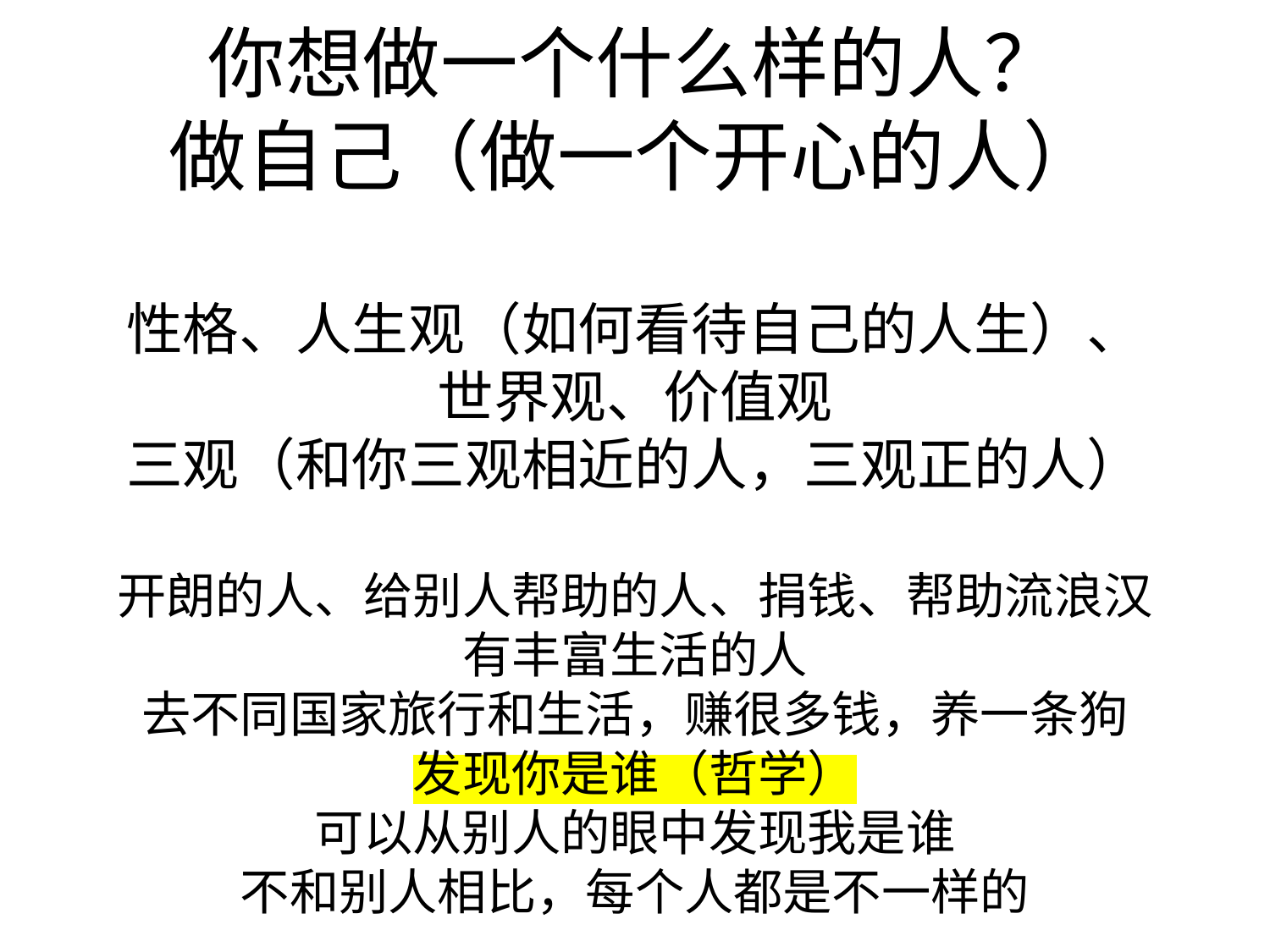

# 你想做一个什么样的人？ 做自己（做一个开心的人） 性格、人生观（如何看待自己的人生）、世界观、价值观 三观（和你三观相近的人，三观正的人） 开朗的人、给别人帮助的人、捐钱、帮助流浪汉 有丰富生活的人 去不同国家旅行和生活，赚很多钱，养一条狗 发现你是谁（哲学） 可以从别人的眼中发现我是谁 不和别人相比，每个人都是不一样的